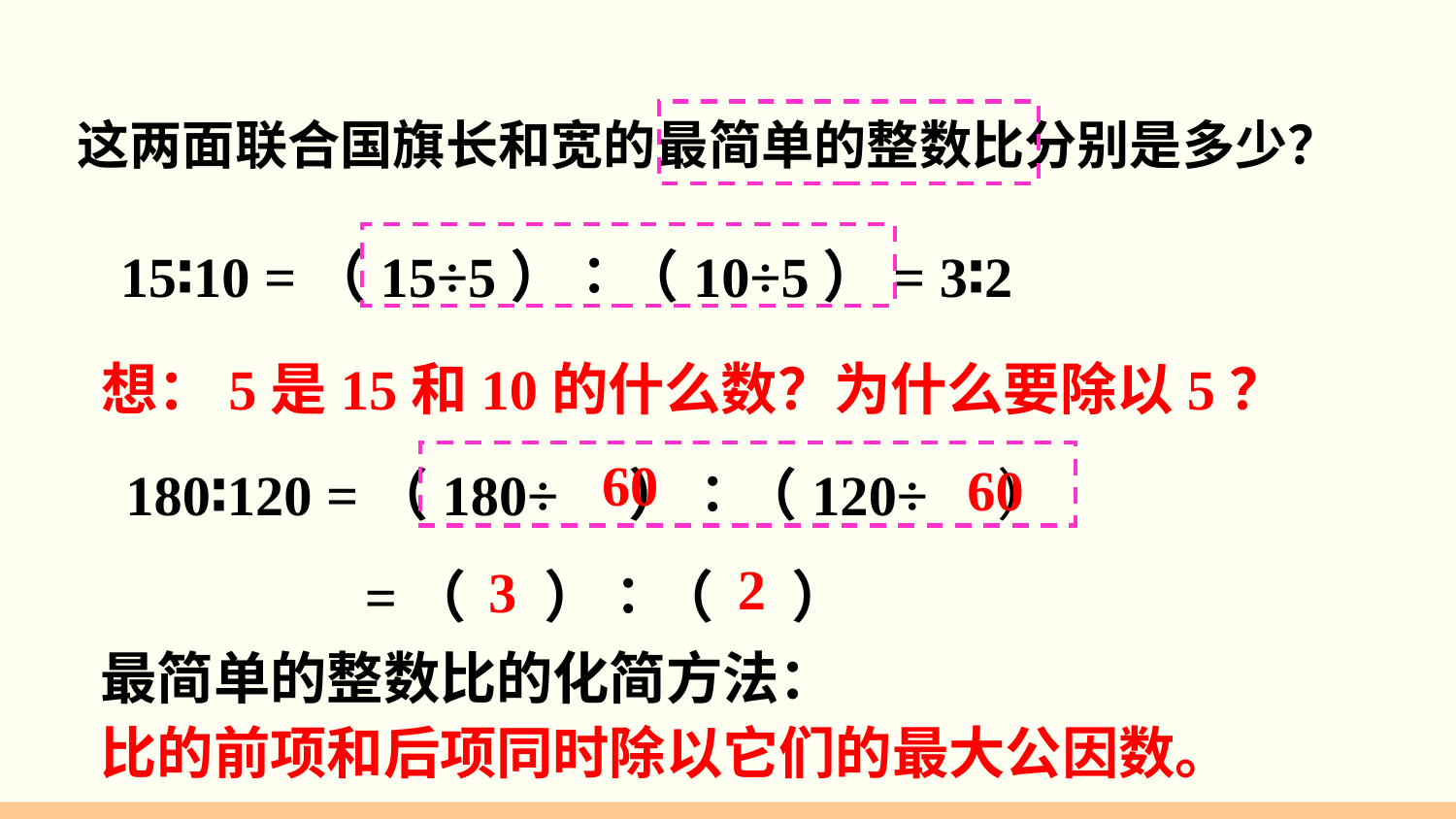

这两面联合国旗长和宽的最简单的整数比分别是多少？

15∶10 =（15÷5）∶（10÷5）= 3∶2

想：5是15和10的什么数？为什么要除以5？
180∶120 =（180÷    ）∶（120÷    ）
                 =（      ）∶（      ）
60

60
2
3
最简单的整数比的化简方法：
比的前项和后项同时除以它们的最大公因数。